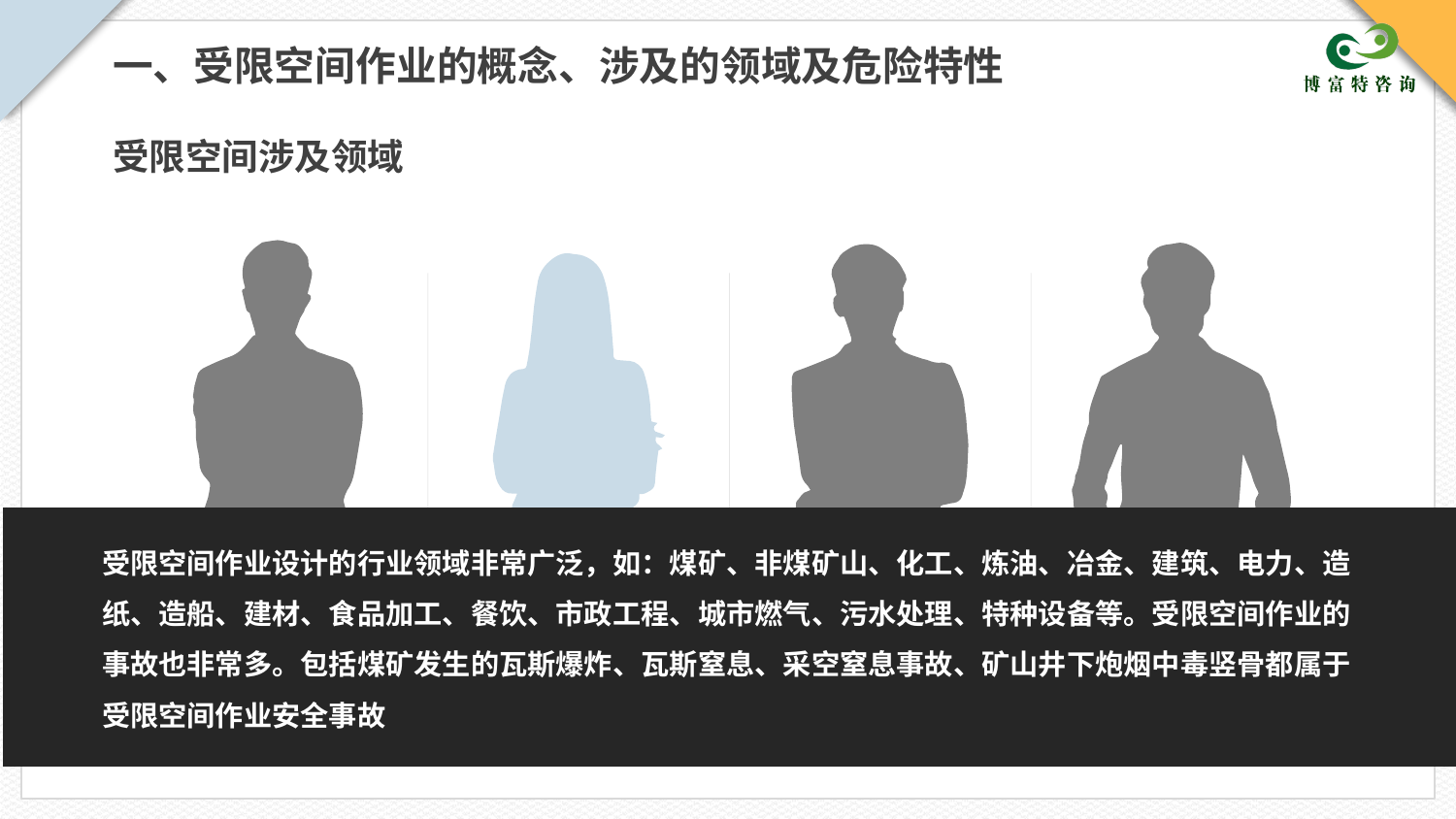

一、受限空间作业的概念、涉及的领域及危险特性
受限空间涉及领域

受限空间作业设计的行业领域非常广泛，如：煤矿、非煤矿山、化工、炼油、冶金、建筑、电力、造纸、造船、建材、食品加工、餐饮、市政工程、城市燃气、污水处理、特种设备等。受限空间作业的事故也非常多。包括煤矿发生的瓦斯爆炸、瓦斯窒息、采空窒息事故、矿山井下炮烟中毒竖骨都属于受限空间作业安全事故